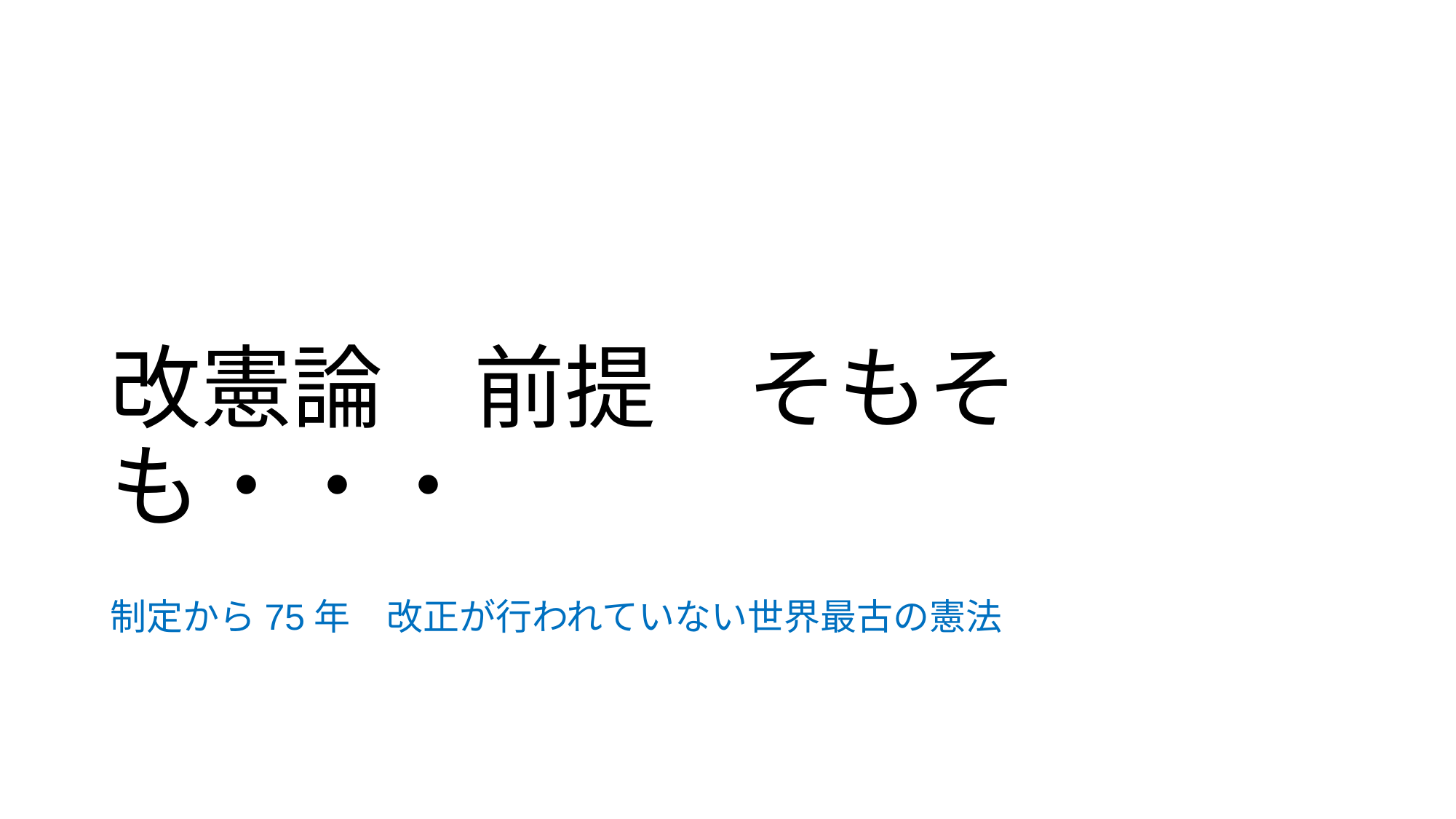

# 改憲論　前提　そもそも・・・
制定から75年　改正が行われていない世界最古の憲法